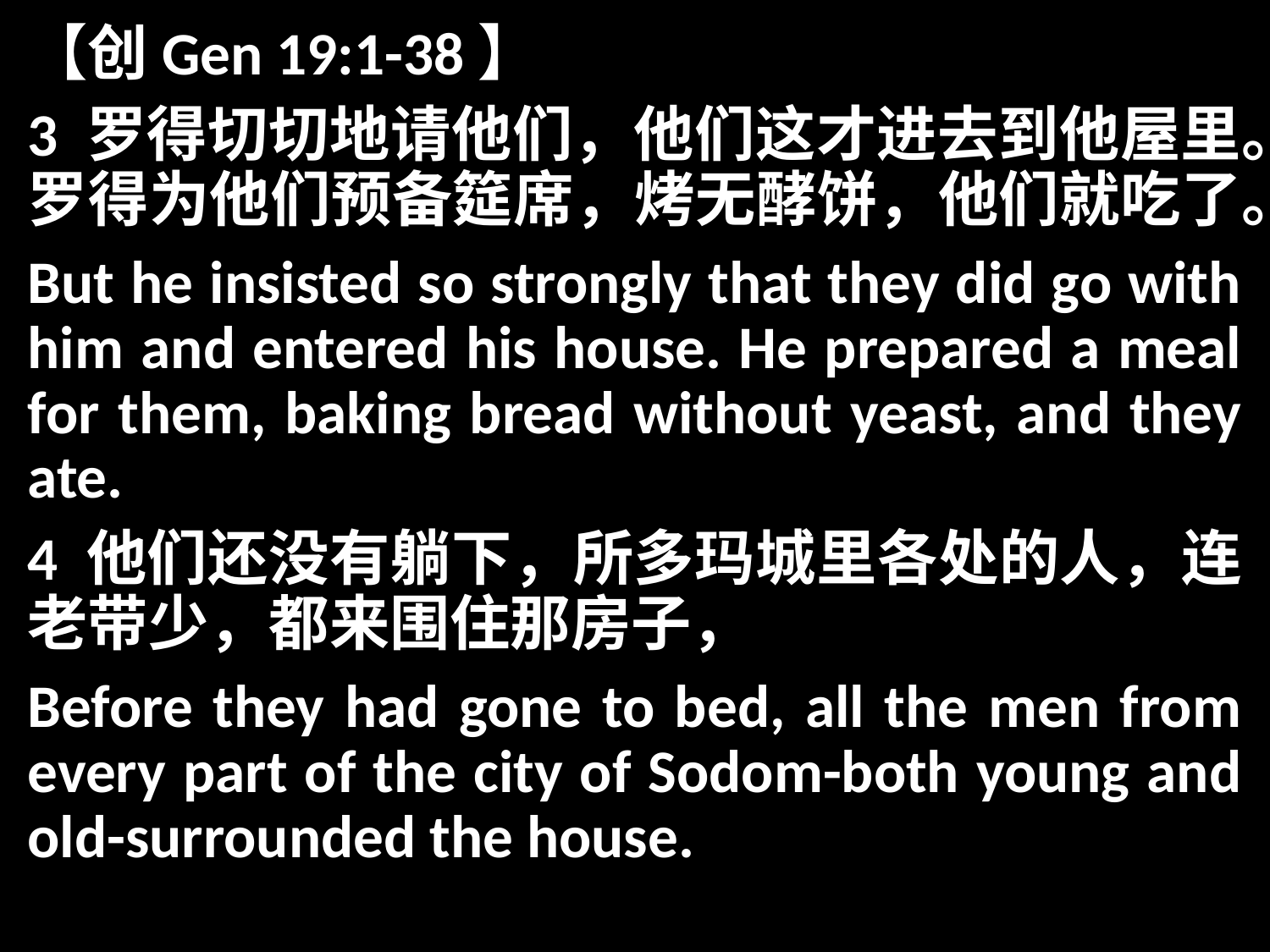

【创Gen 19:1-38】
3 罗得切切地请他们，他们这才进去到他屋里。罗得为他们预备筵席，烤无酵饼，他们就吃了。
But he insisted so strongly that they did go with him and entered his house. He prepared a meal for them, baking bread without yeast, and they ate.
4 他们还没有躺下，所多玛城里各处的人，连老带少，都来围住那房子，
Before they had gone to bed, all the men from every part of the city of Sodom-both young and old-surrounded the house.